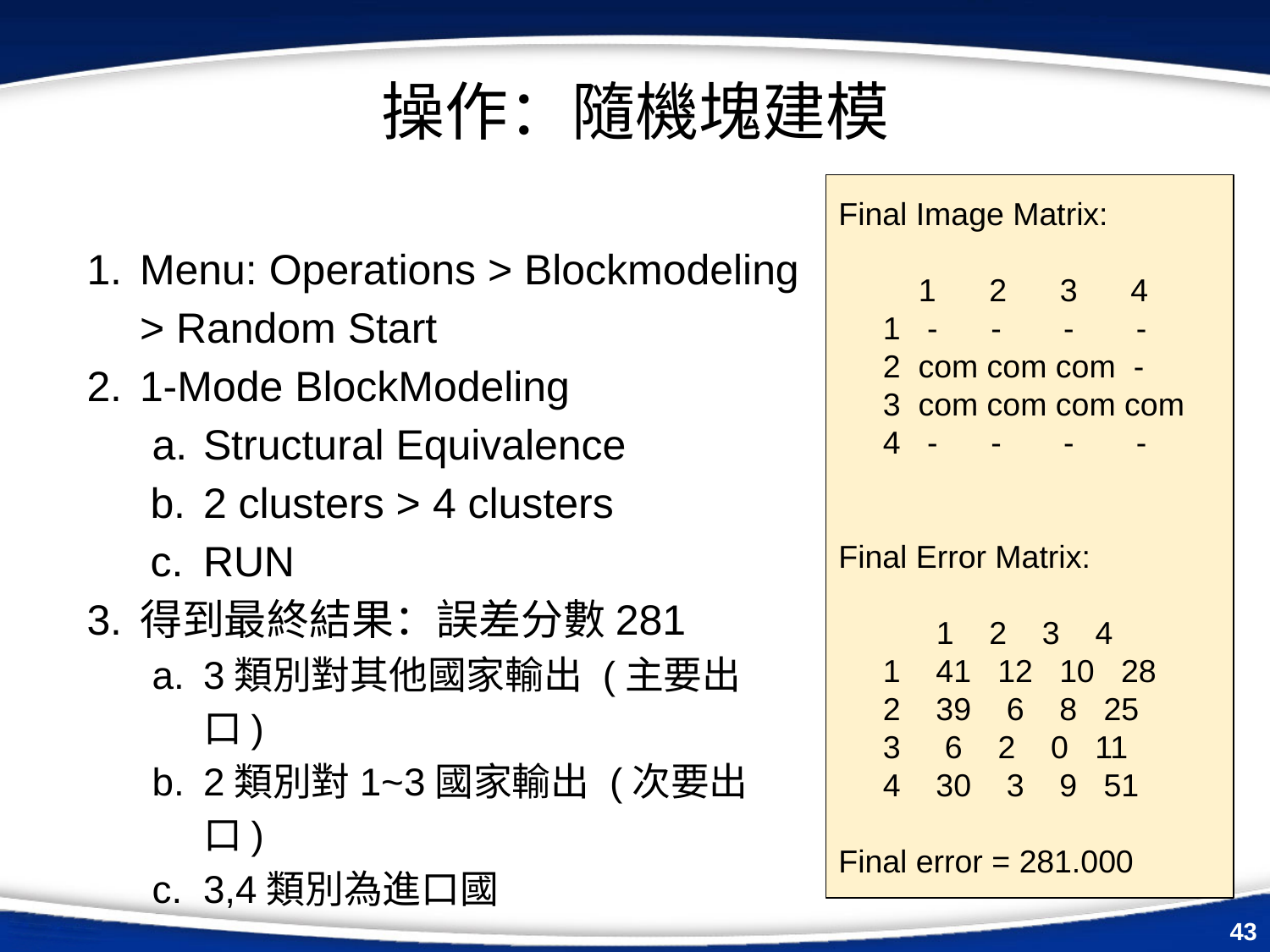

# 操作：隨機塊建模
Final Image Matrix:

         1      2      3      4
     1   -      -       -       -
     2  com com com  -
     3  com com com com
     4   -      -       -       -

Final Error Matrix:

           1    2    3    4
     1    41   12   10   28
     2    39    6    8   25
     3     6    2    0   11
     4    30    3    9   51

Final error = 281.000
Menu: Operations > Blockmodeling > Random Start
1-Mode BlockModeling
Structural Equivalence
2 clusters > 4 clusters
RUN
得到最終結果：誤差分數281
3類別對其他國家輸出 (主要出口)
2類別對1~3國家輸出 (次要出口)
3,4類別為進口國
43